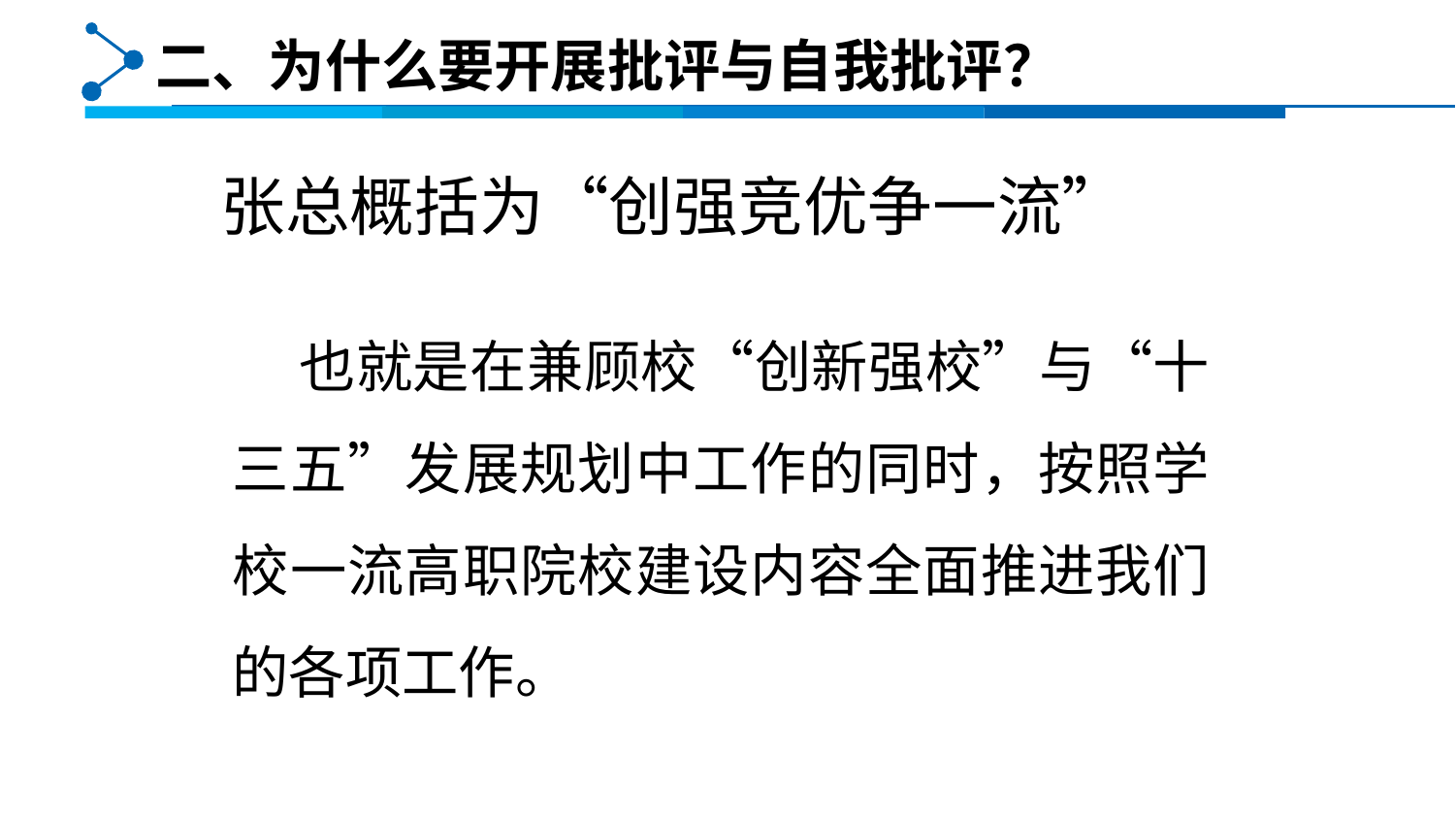

二、为什么要开展批评与自我批评？

张总概括为“创强竞优争一流”
    也就是在兼顾校“创新强校”与“十三五”发展规划中工作的同时，按照学校一流高职院校建设内容全面推进我们的各项工作。